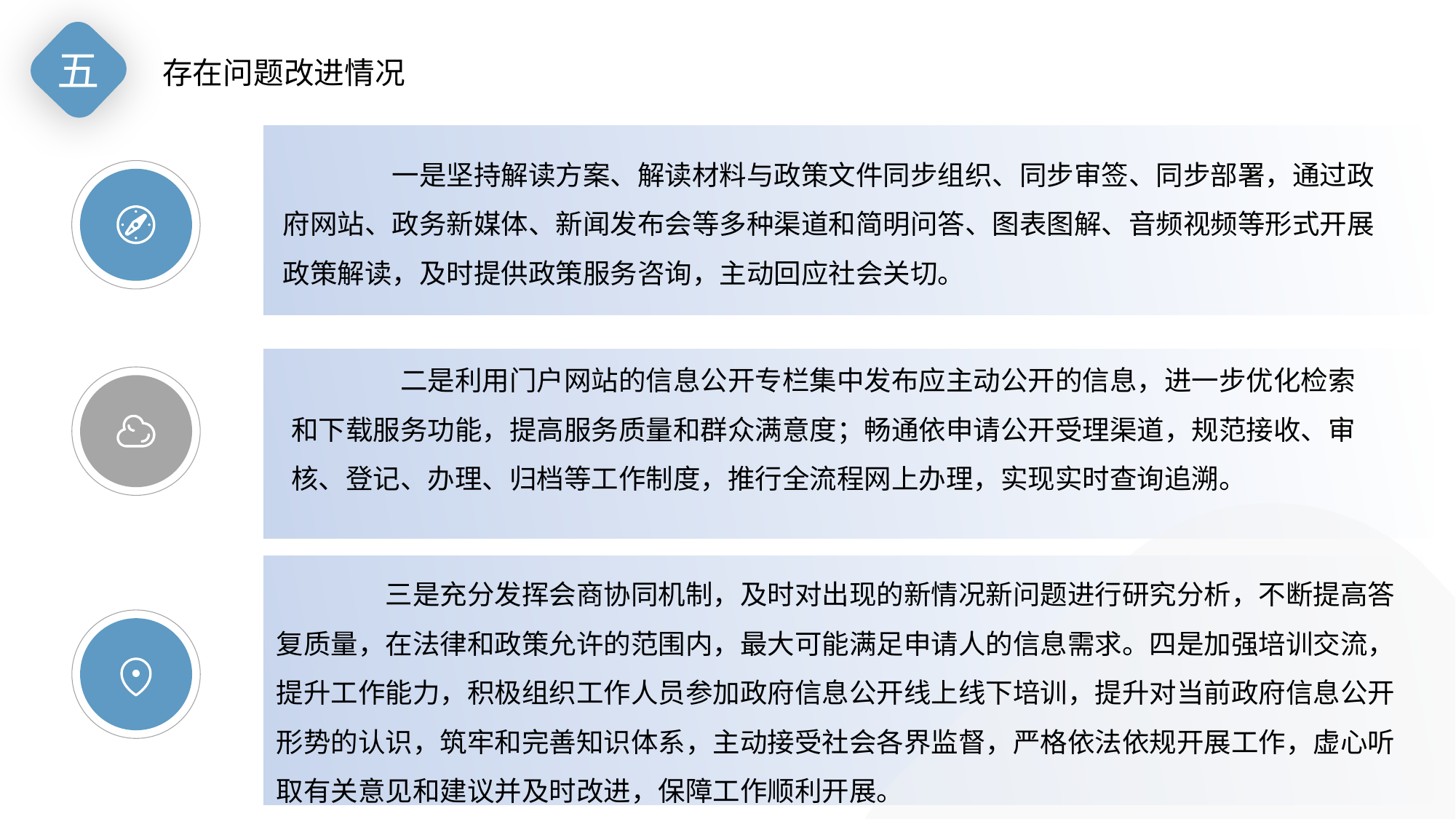

五
存在问题改进情况

	一是坚持解读方案、解读材料与政策文件同步组织、同步审签、同步部署，通过政府网站、政务新媒体、新闻发布会等多种渠道和简明问答、图表图解、音频视频等形式开展政策解读，及时提供政策服务咨询，主动回应社会关切。

	二是利用门户网站的信息公开专栏集中发布应主动公开的信息，进一步优化检索和下载服务功能，提高服务质量和群众满意度；畅通依申请公开受理渠道，规范接收、审核、登记、办理、归档等工作制度，推行全流程网上办理，实现实时查询追溯。

	三是充分发挥会商协同机制，及时对出现的新情况新问题进行研究分析，不断提高答复质量，在法律和政策允许的范围内，最大可能满足申请人的信息需求。四是加强培训交流，提升工作能力，积极组织工作人员参加政府信息公开线上线下培训，提升对当前政府信息公开形势的认识，筑牢和完善知识体系，主动接受社会各界监督，严格依法依规开展工作，虚心听取有关意见和建议并及时改进，保障工作顺利开展。